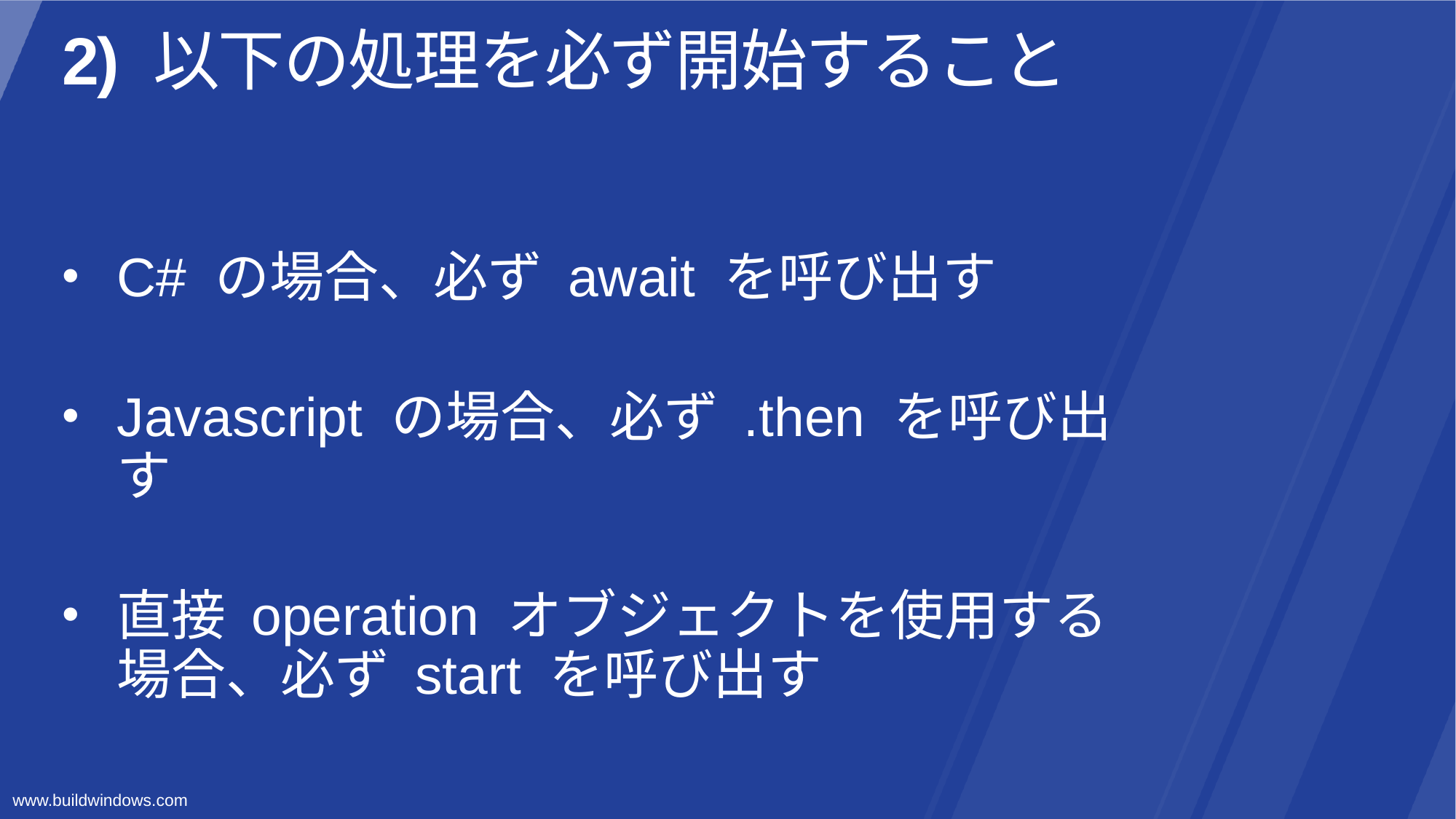

# 2) 以下の処理を必ず開始すること

C# の場合、必ず await を呼び出す

Javascript の場合、必ず .then を呼び出す

直接 operation オブジェクトを使用する場合、必ず start を呼び出す